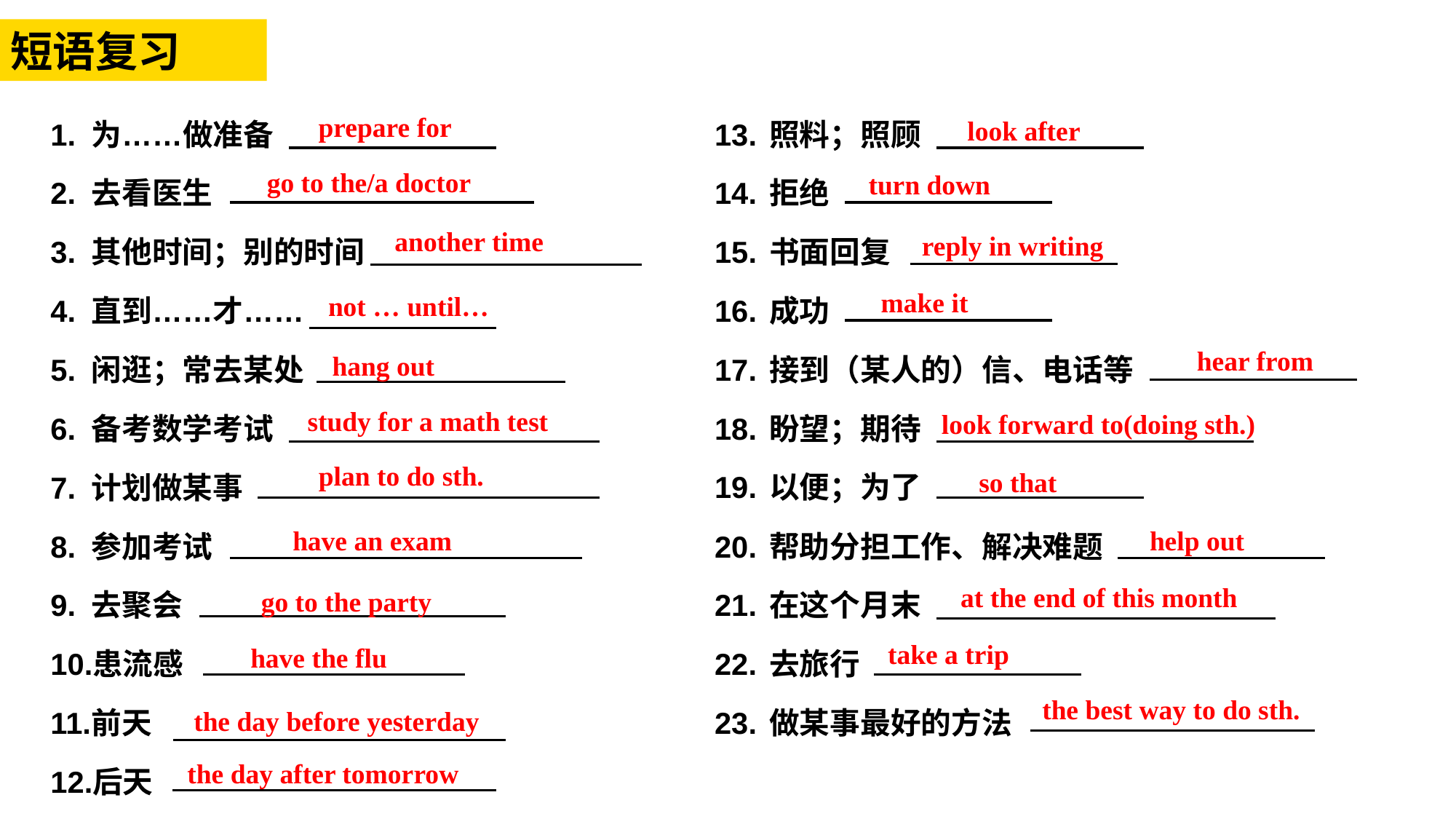

短语复习
为……做准备
去看医生
其他时间；别的时间
直到……才……
闲逛；常去某处
备考数学考试
计划做某事
参加考试
去聚会
患流感
前天
后天
照料；照顾
拒绝
书面回复
成功
接到（某人的）信、电话等
盼望；期待
以便；为了
帮助分担工作、解决难题
在这个月末
去旅行
做某事最好的方法
prepare for
look after
go to the/a doctor
turn down
another time
reply in writing
make it
not … until…
hear from
hang out
study for a math test
look forward to(doing sth.)
plan to do sth.
so that
have an exam
help out
at the end of this month
go to the party
take a trip
have the flu
the best way to do sth.
the day before yesterday
the day after tomorrow